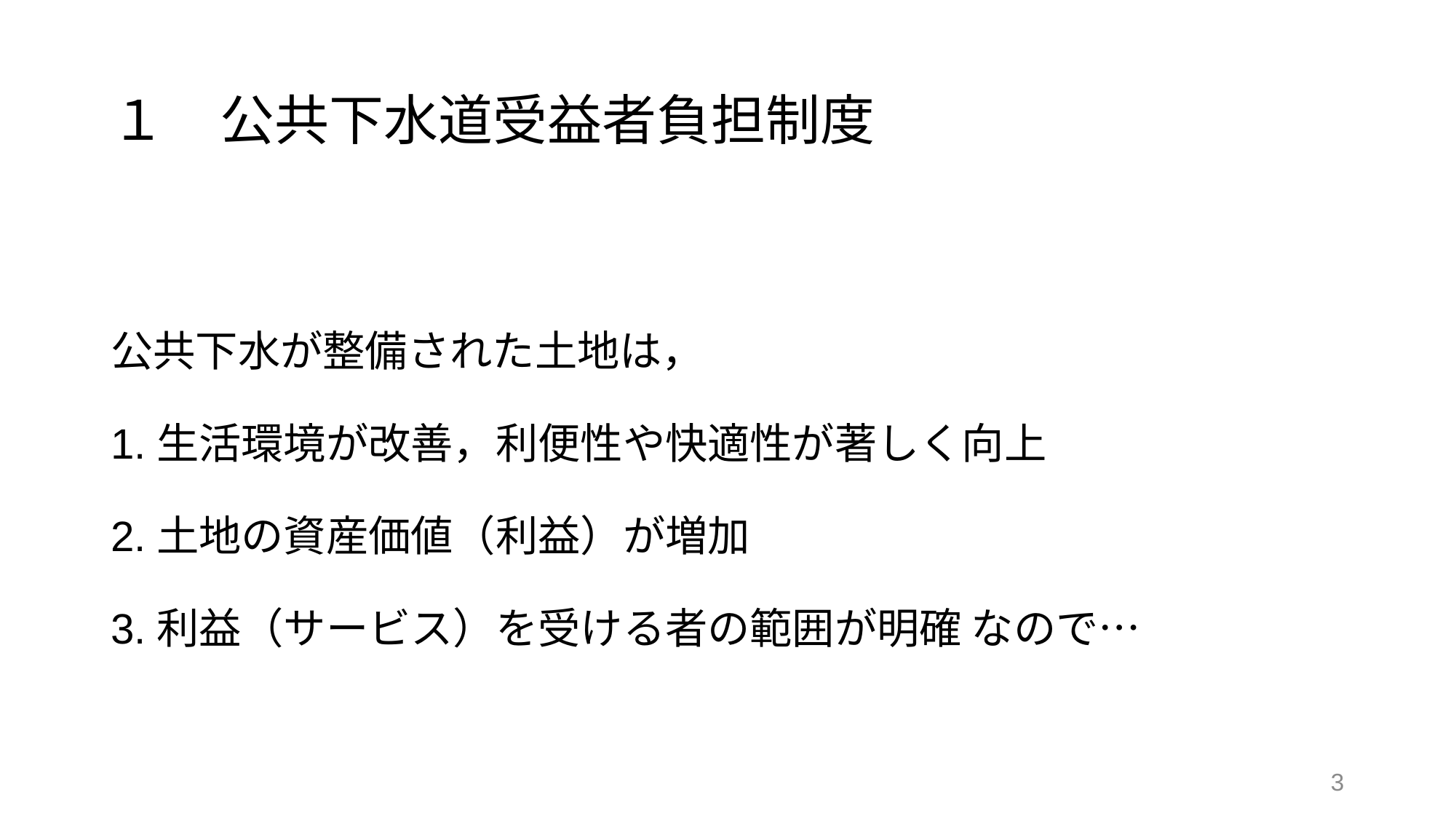

# １　公共下水道受益者負担制度

公共下水が整備された土地は，

1.生活環境が改善，利便性や快適性が著しく向上

2.土地の資産価値（利益）が増加

3.利益（サービス）を受ける者の範囲が明確 なので…

3